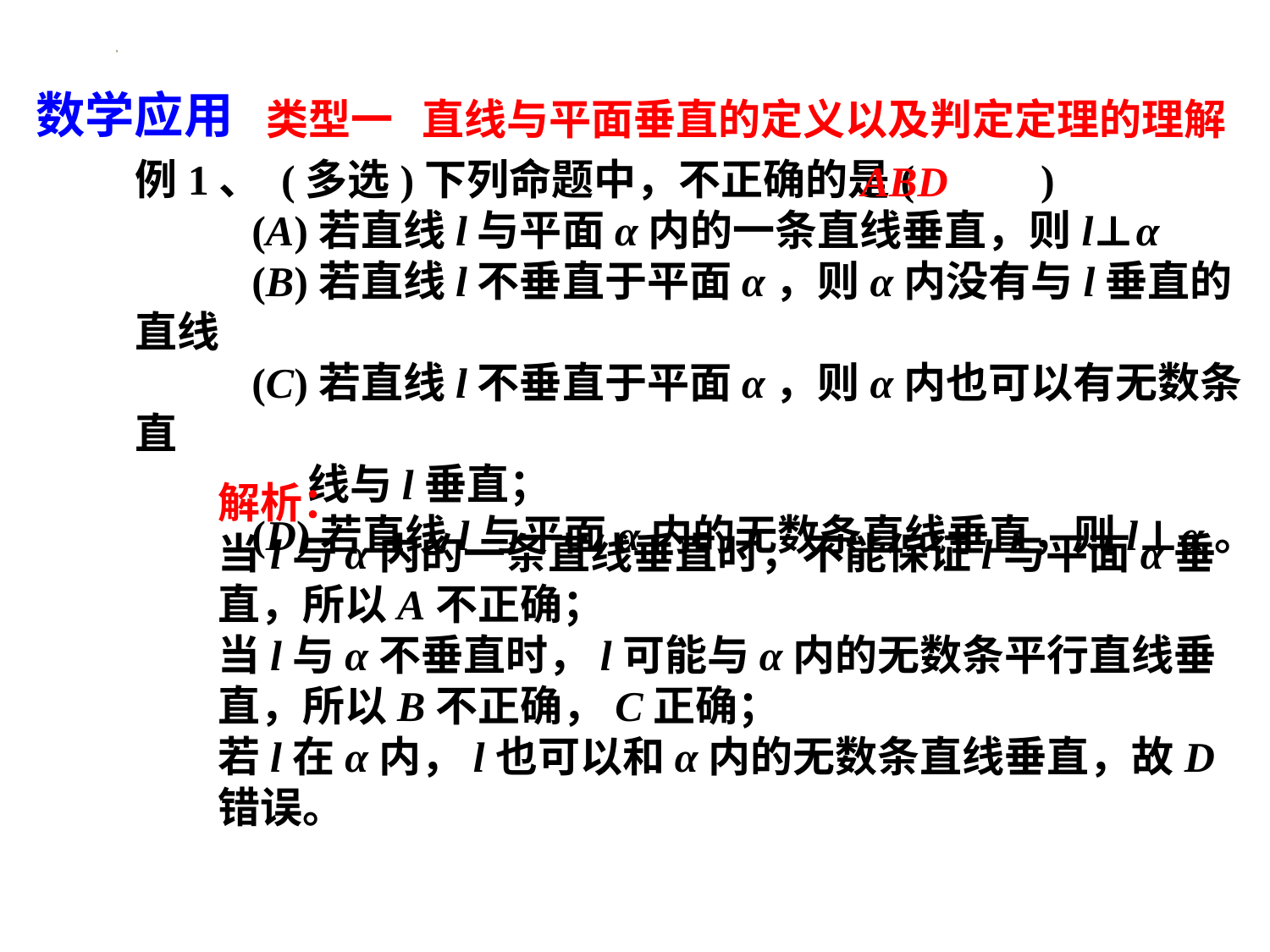

数学应用
类型一   直线与平面垂直的定义以及判定定理的理解
例1、 (多选)下列命题中，不正确的是(  　　)
           (A)若直线l与平面α内的一条直线垂直，则l⊥α
           (B)若直线l不垂直于平面α，则α内没有与l垂直的直线
           (C)若直线l不垂直于平面α，则α内也可以有无数条直
                 线与l垂直；
           (D)若直线l与平面α内的无数条直线垂直，则l⊥α。
ABD
解析：
当l与α内的一条直线垂直时，不能保证l与平面α垂
直，所以A不正确；
当l与α不垂直时，l可能与α内的无数条平行直线垂
直，所以B不正确，C正确；
若l在α内，l也可以和α内的无数条直线垂直，故D
错误。